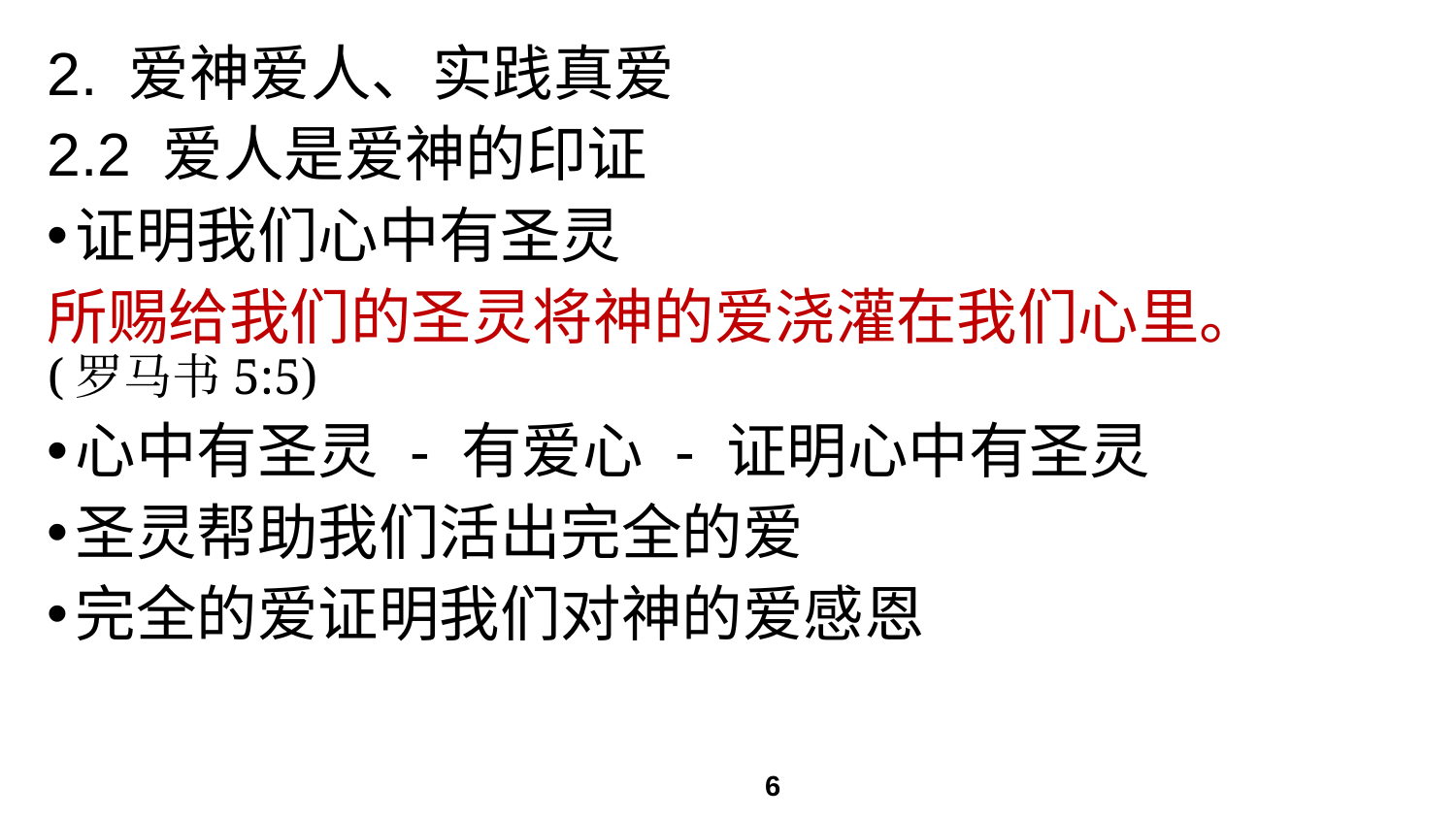

# 2. 爱神爱人、实践真爱
2.2 爱人是爱神的印证
证明我们心中有圣灵
所赐给我们的圣灵将神的爱浇灌在我们心里。
(罗马书5:5)
心中有圣灵 - 有爱心 - 证明心中有圣灵
圣灵帮助我们活出完全的爱
完全的爱证明我们对神的爱感恩

6